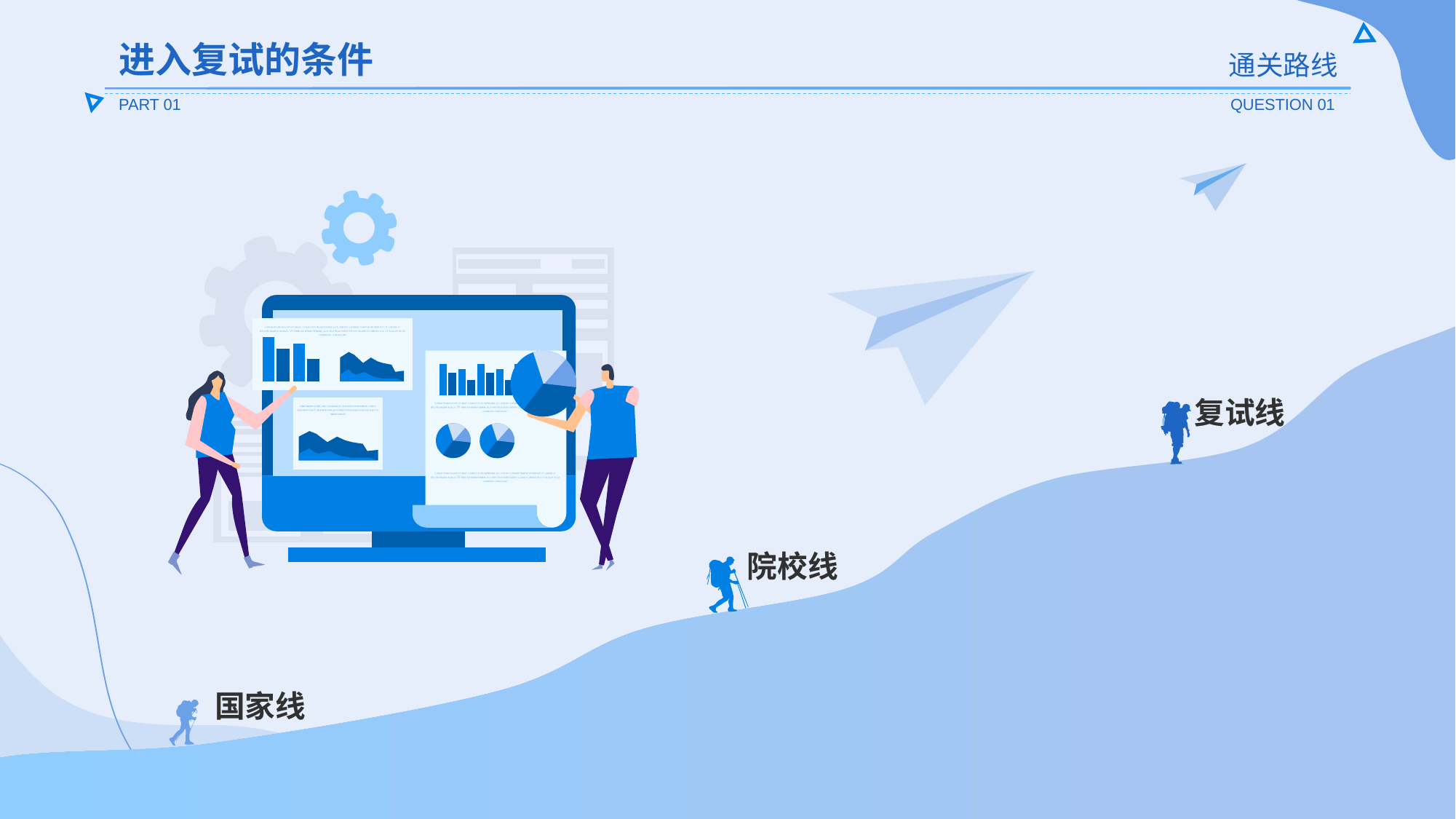

进入复试的条件
通关路线
PART 01
QUESTION 01

复试线

院校线

国家线